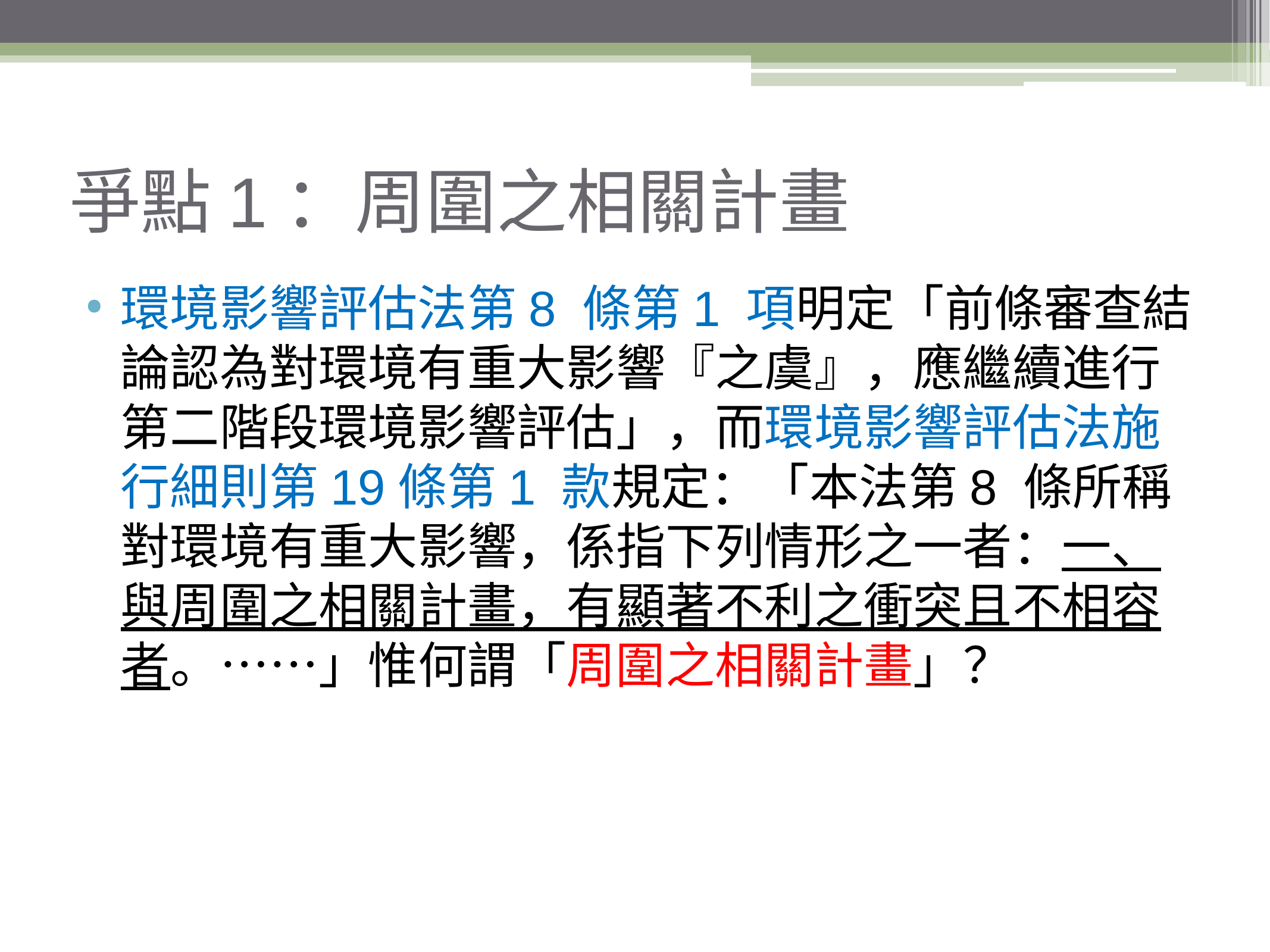

# 爭點1：周圍之相關計畫
環境影響評估法第8 條第1 項明定「前條審查結論認為對環境有重大影響『之虞』，應繼續進行第二階段環境影響評估」，而環境影響評估法施行細則第19條第1 款規定：「本法第8 條所稱對環境有重大影響，係指下列情形之一者：一、與周圍之相關計畫，有顯著不利之衝突且不相容者。……」惟何謂「周圍之相關計畫」？